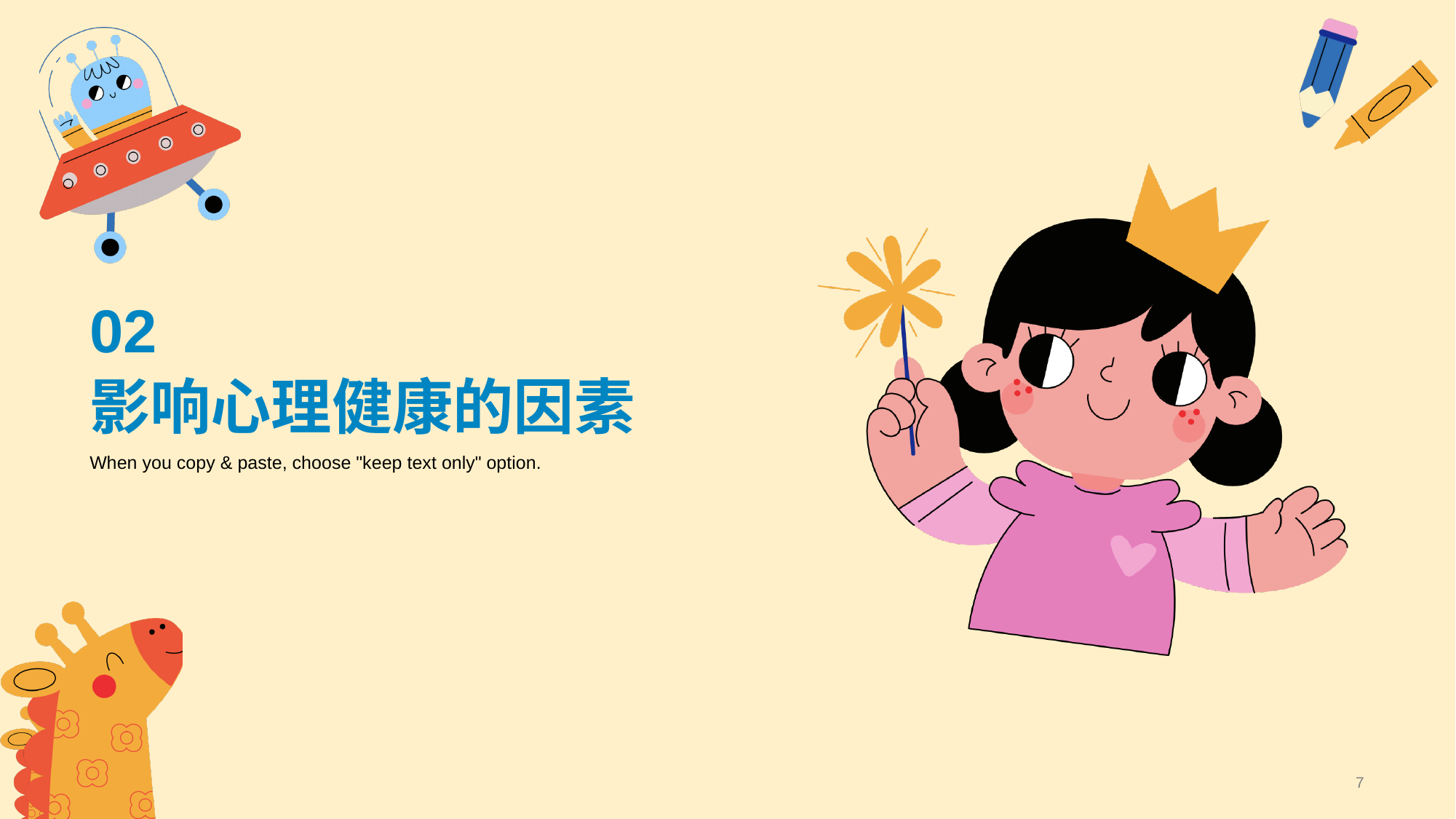

02
# 影响心理健康的因素
When you copy & paste, choose "keep text only" option.
7